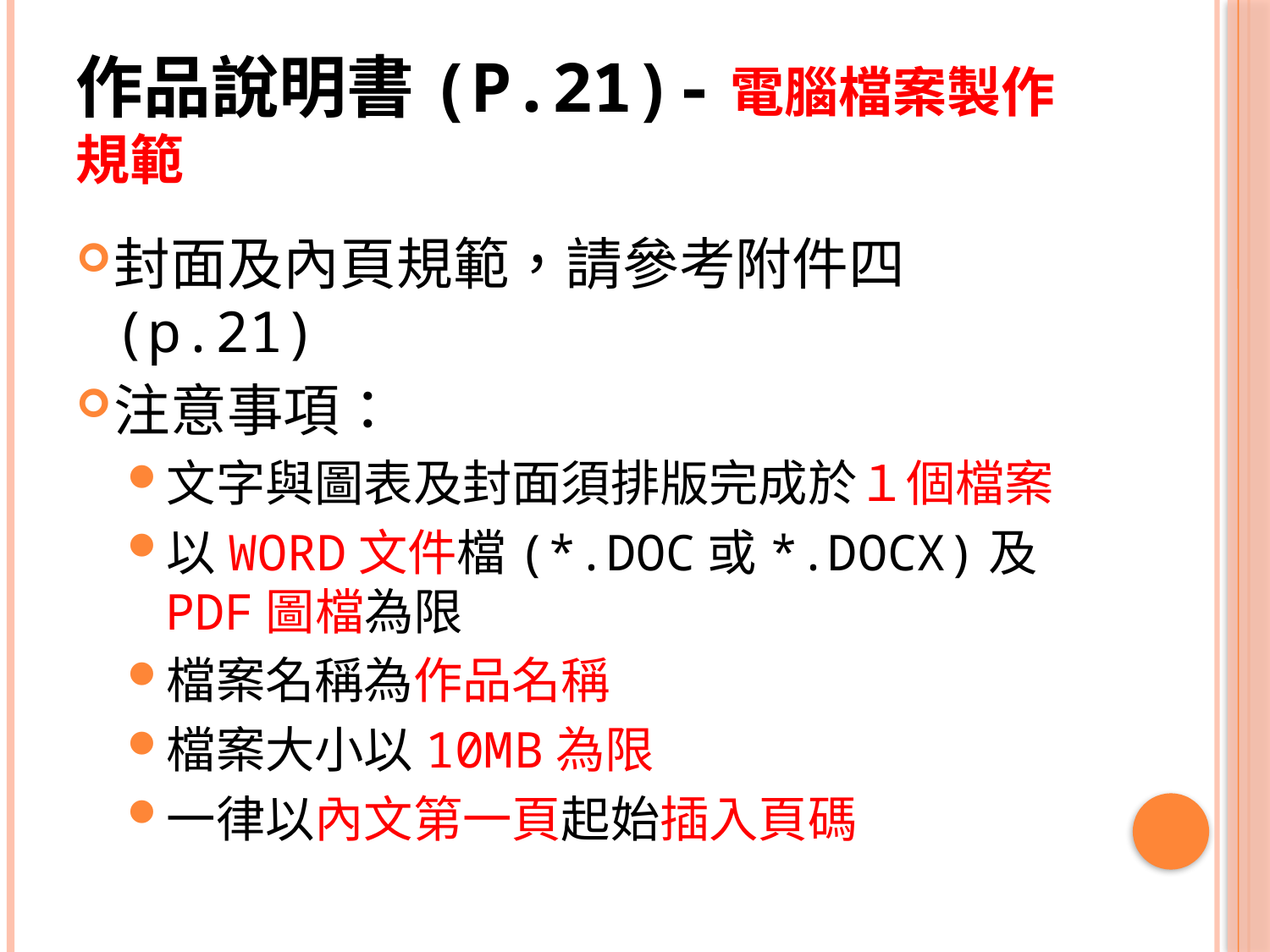

# 作品說明書(P.21)-電腦檔案製作規範
封面及內頁規範，請參考附件四(p.21)
注意事項：
文字與圖表及封面須排版完成於１個檔案
以WORD文件檔(*.DOC或*.DOCX)及PDF圖檔為限
檔案名稱為作品名稱
檔案大小以10MB為限
一律以內文第一頁起始插入頁碼